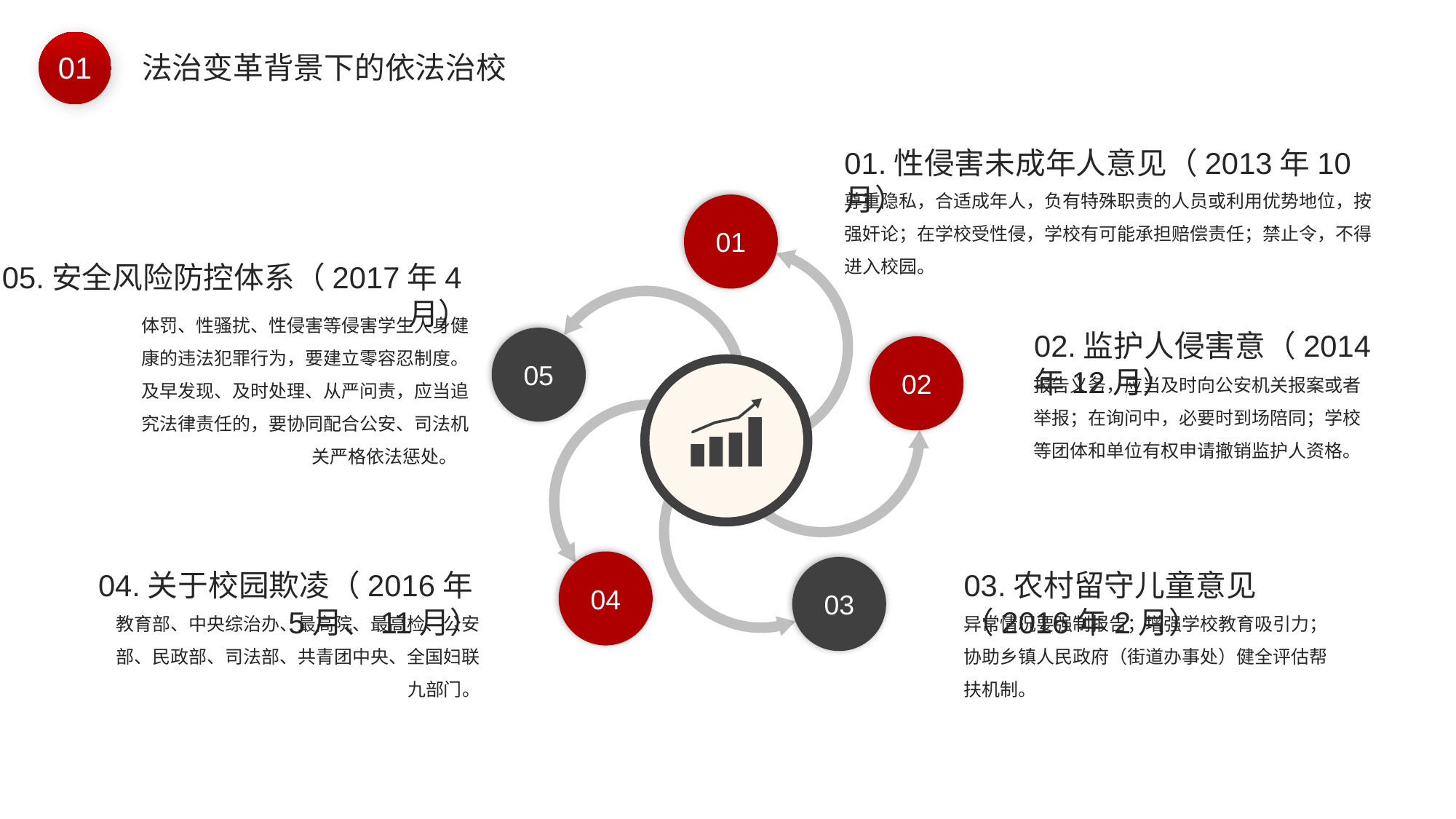

BY YUSHEN

01
法治变革背景下的依法治校
01.性侵害未成年人意见（2013年10月）
尊重隐私，合适成年人，负有特殊职责的人员或利用优势地位，按强奸论；在学校受性侵，学校有可能承担赔偿责任；禁止令，不得进入校园。
01

05
02

04
03
05.安全风险防控体系（2017年4月）
体罚、性骚扰、性侵害等侵害学生人身健康的违法犯罪行为，要建立零容忍制度。及早发现、及时处理、从严问责，应当追究法律责任的，要协同配合公安、司法机关严格依法惩处。
02.监护人侵害意（2014年12月）
报告义务，应当及时向公安机关报案或者举报；在询问中，必要时到场陪同；学校等团体和单位有权申请撤销监护人资格。
04.关于校园欺凌（2016年5月、11月）
教育部、中央综治办、最高院、最高检、公安部、民政部、司法部、共青团中央、全国妇联九部门。
03.农村留守儿童意见（2016年2月）
异常情况要强制报告；增强学校教育吸引力；协助乡镇人民政府（街道办事处）健全评估帮扶机制。